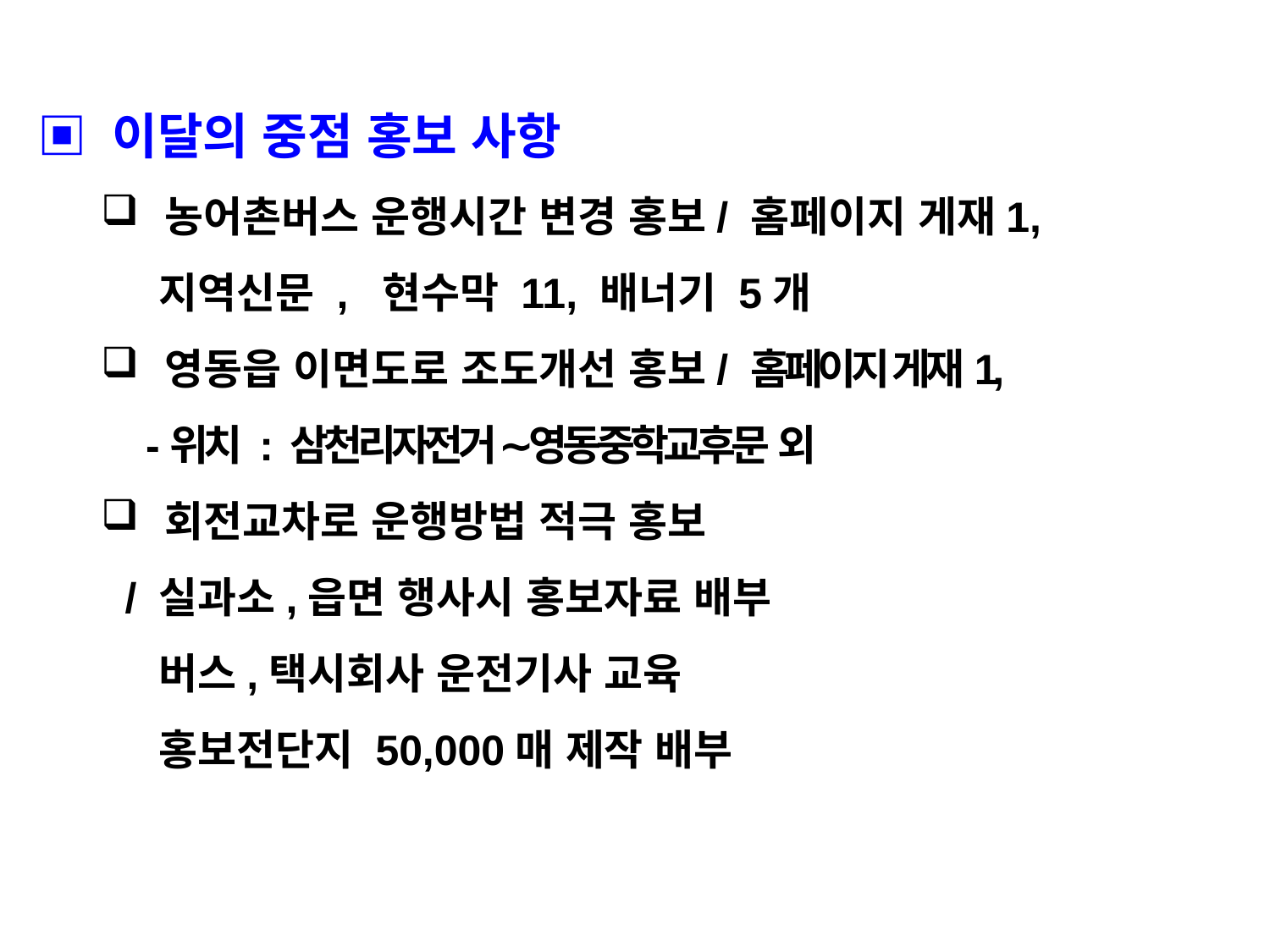

▣ 이달의 중점 홍보 사항
농어촌버스 운행시간 변경 홍보/ 홈페이지 게재1,
    지역신문 ,  현수막 11, 배너기 5개
영동읍 이면도로 조도개선 홍보/ 홈페이지 게재1,
      -위치 : 삼천리자전거 ∼영동중학교후문  외
회전교차로 운행방법 적극 홍보
  / 실과소,읍면 행사시 홍보자료 배부
    버스,택시회사 운전기사 교육
    홍보전단지 50,000매 제작 배부